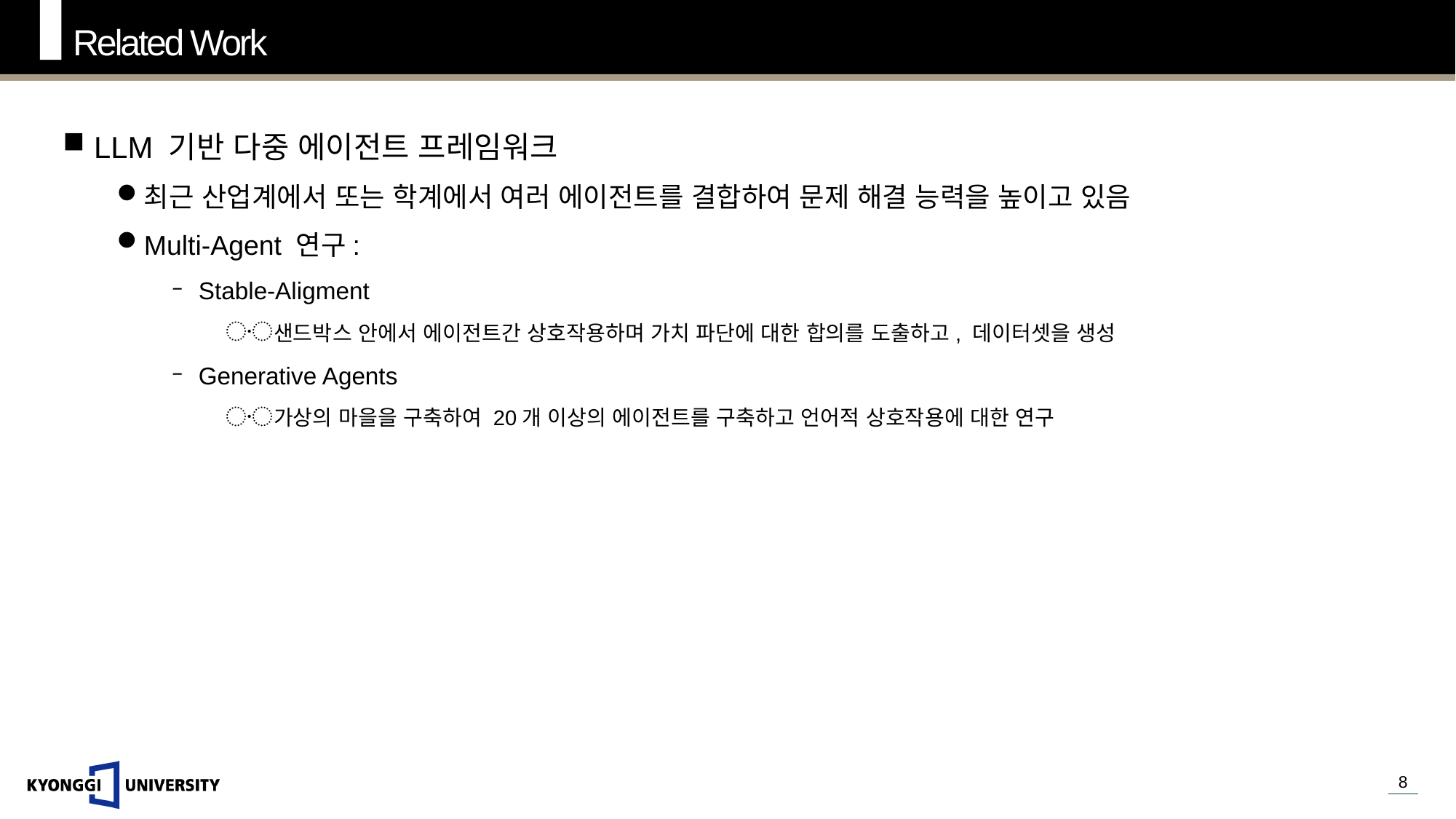

Related Work
LLM 기반 다중 에이전트 프레임워크
최근 산업계에서 또는 학계에서 여러 에이전트를 결합하여 문제 해결 능력을 높이고 있음
Multi-Agent 연구:
Stable-Aligment
샌드박스 안에서 에이전트간 상호작용하며 가치 파단에 대한 합의를 도출하고, 데이터셋을 생성
Generative Agents
가상의 마을을 구축하여 20개 이상의 에이전트를 구축하고 언어적 상호작용에 대한 연구